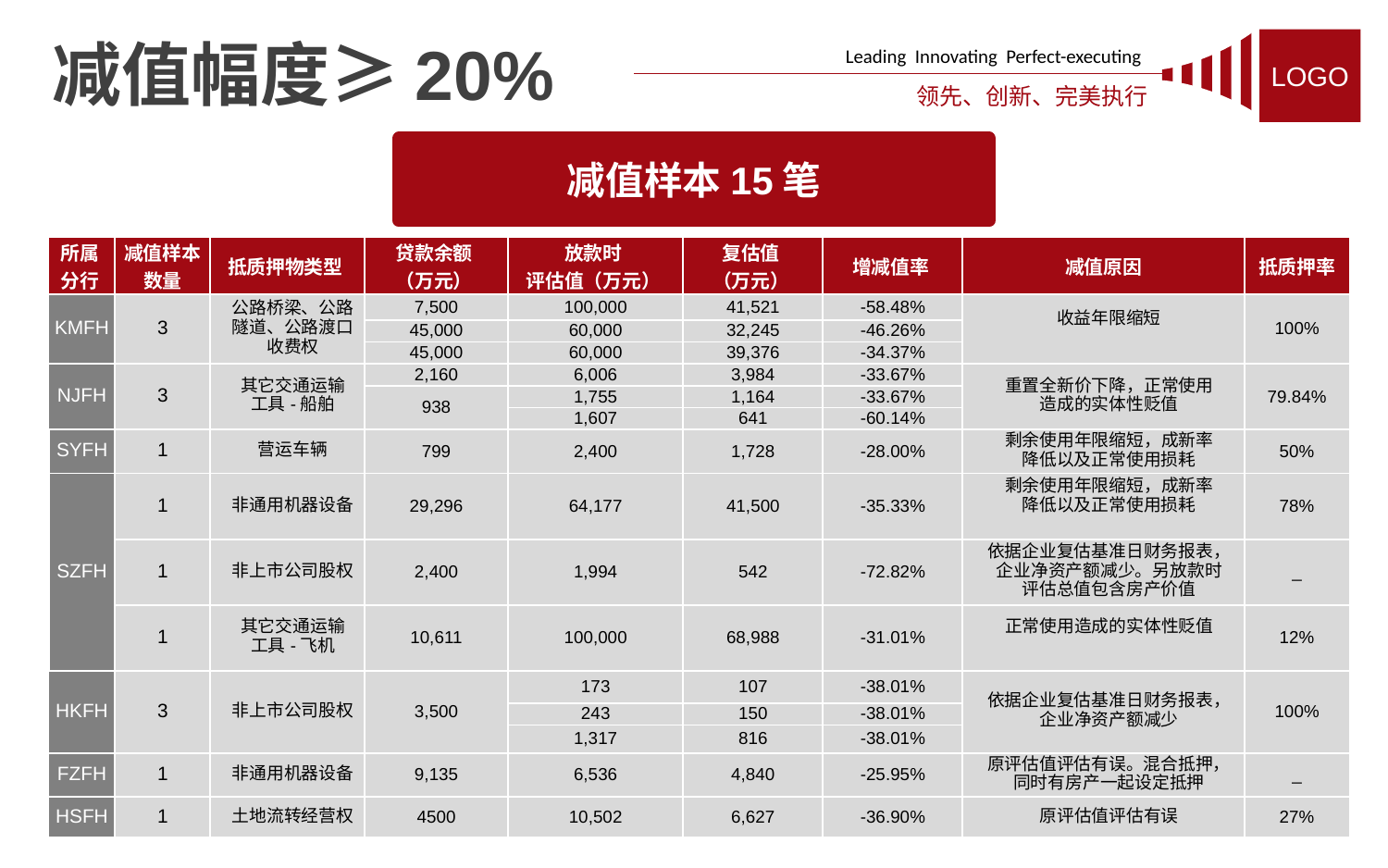

LOGO
Leading  Innovating  Perfect-executing
领先、创新、完美执行
减值幅度≥20%
减值样本15笔
| 所属 分行 | 减值样本 数量 | 抵质押物类型 | 贷款余额 （万元） | 放款时 评估值（万元） | 复估值 （万元） | 增减值率 | 减值原因 | 抵质押率 |
| --- | --- | --- | --- | --- | --- | --- | --- | --- |
| KMFH | 3 | 公路桥梁、公路 隧道、公路渡口 收费权 | 7,500 | 100,000 | 41,521 | -58.48% | 收益年限缩短 | 100% |
|  |  |  | 45,000 | 60,000 | 32,245 | -46.26% |  |  |
|  |  |  | 45,000 | 60,000 | 39,376 | -34.37% |  |  |
| NJFH | 3 | 其它交通运输 工具-船舶 | 2,160 | 6,006 | 3,984 | -33.67% | 重置全新价下降，正常使用 造成的实体性贬值 | 79.84% |
|  |  |  | 938 | 1,755 | 1,164 | -33.67% |  |  |
|  |  |  |  | 1,607 | 641 | -60.14% |  |  |
| SYFH | 1 | 营运车辆 | 799 | 2,400 | 1,728 | -28.00% | 剩余使用年限缩短，成新率 降低以及正常使用损耗 | 50% |
| SZFH | 1 | 非通用机器设备 | 29,296 | 64,177 | 41,500 | -35.33% | 剩余使用年限缩短，成新率 降低以及正常使用损耗 | 78% |
|  | 1 | 非上市公司股权 | 2,400 | 1,994 | 542 | -72.82% | 依据企业复估基准日财务报表， 企业净资产额减少。另放款时 评估总值包含房产价值 | \_ |
|  | 1 | 其它交通运输 工具-飞机 | 10,611 | 100,000 | 68,988 | -31.01% | 正常使用造成的实体性贬值 | 12% |
| HKFH | 3 | 非上市公司股权 | 3,500 | 173 | 107 | -38.01% | 依据企业复估基准日财务报表， 企业净资产额减少 | 100% |
|  |  |  |  | 243 | 150 | -38.01% |  |  |
|  |  |  |  | 1,317 | 816 | -38.01% |  |  |
| FZFH | 1 | 非通用机器设备 | 9,135 | 6,536 | 4,840 | -25.95% | 原评估值评估有误。混合抵押， 同时有房产一起设定抵押 | \_ |
| HSFH | 1 | 土地流转经营权 | 4500 | 10,502 | 6,627 | -36.90% | 原评估值评估有误 | 27% |
17
.